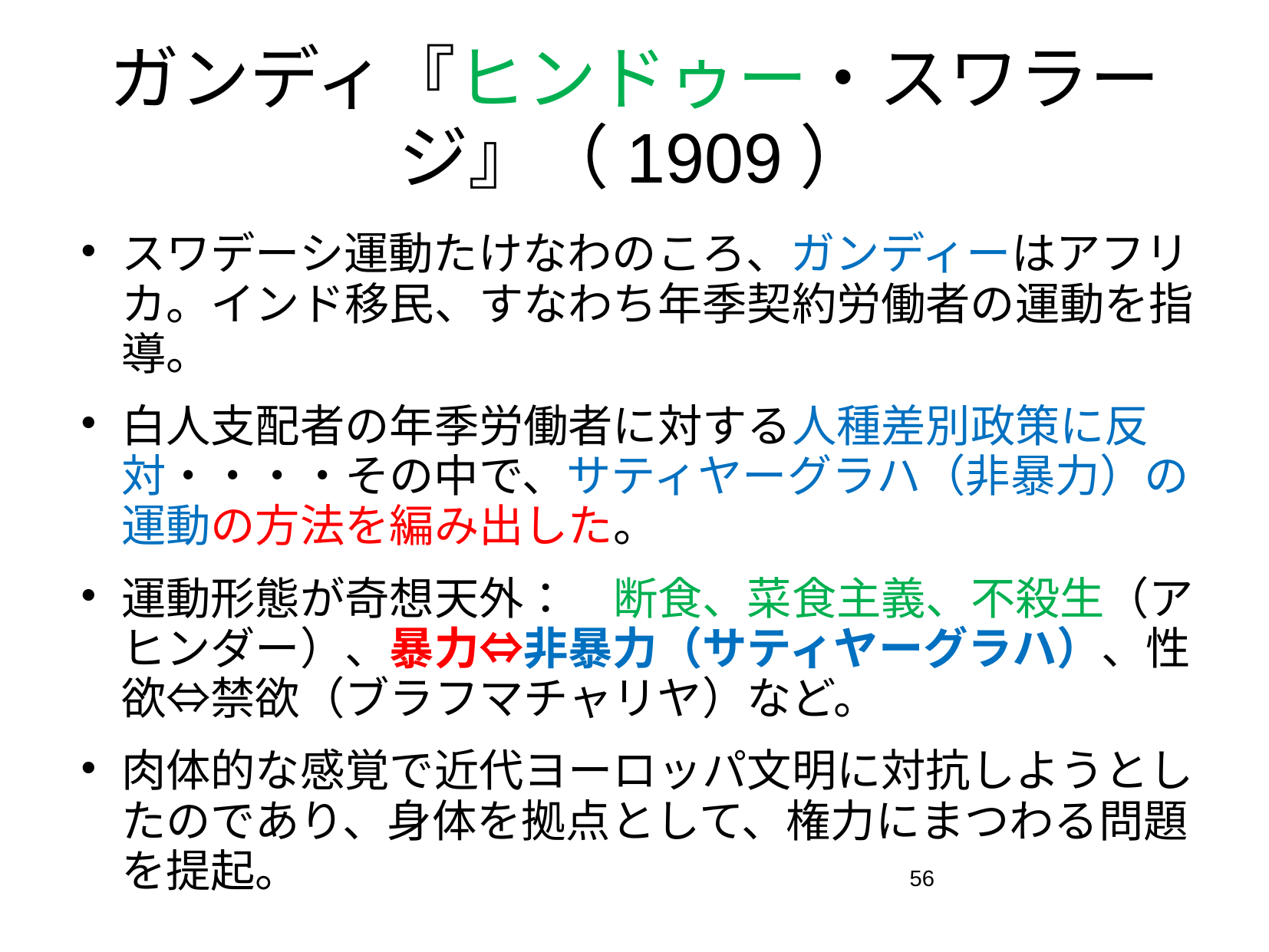

# ガンディ『ヒンドゥー・スワラージ』（1909）
スワデーシ運動たけなわのころ、ガンディーはアフリカ。インド移民、すなわち年季契約労働者の運動を指導。
白人支配者の年季労働者に対する人種差別政策に反対・・・・その中で、サティヤーグラハ（非暴力）の運動の方法を編み出した。
運動形態が奇想天外：　断食、菜食主義、不殺生（アヒンダー）、暴力⇔非暴力（サティヤーグラハ）、性欲⇔禁欲（ブラフマチャリヤ）など。
肉体的な感覚で近代ヨーロッパ文明に対抗しようとしたのであり、身体を拠点として、権力にまつわる問題を提起。

56